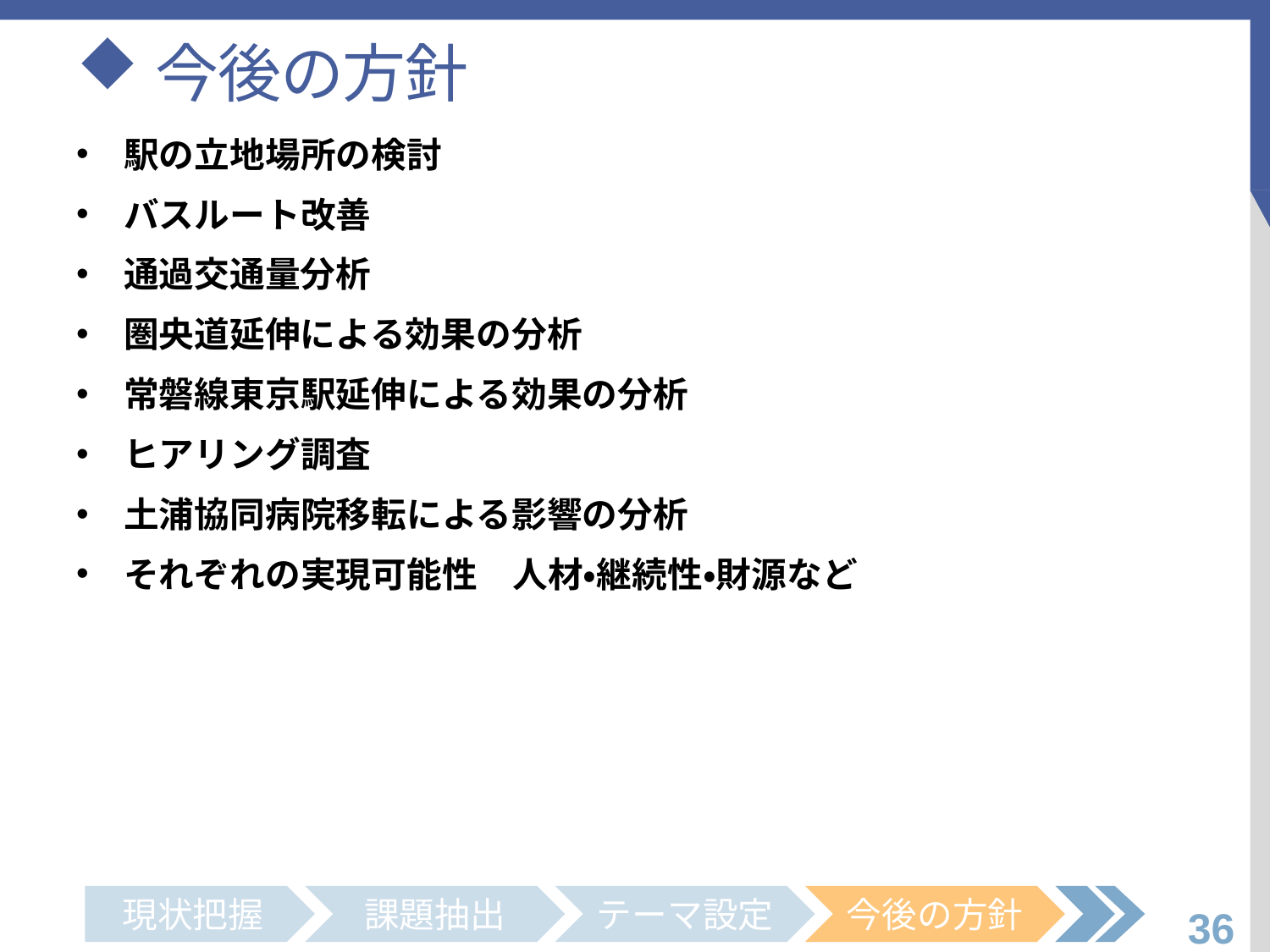

# 今後の方針
駅の立地場所の検討
バスルート改善
通過交通量分析
圏央道延伸による効果の分析
常磐線東京駅延伸による効果の分析
ヒアリング調査
土浦協同病院移転による影響の分析
それぞれの実現可能性　人材・継続性・財源など
現状把握
課題抽出
テーマ設定
今後の方針

36